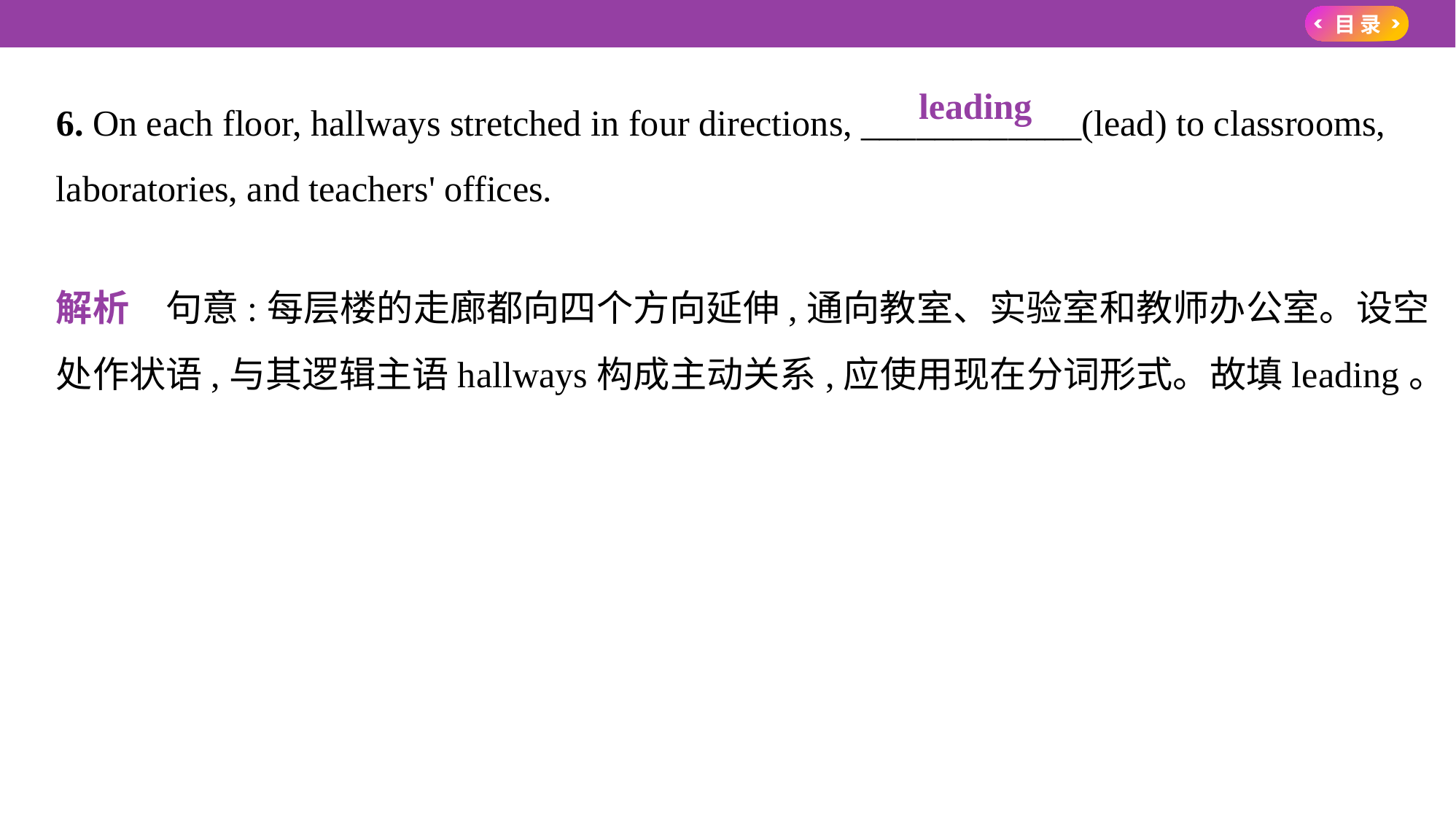

6. On each floor, hallways stretched in four directions, ____________(lead) to classrooms,
laboratories, and teachers' offices.

解析　句意:每层楼的走廊都向四个方向延伸,通向教室、实验室和教师办公室。设空
处作状语,与其逻辑主语hallways构成主动关系,应使用现在分词形式。故填leading。
　leading